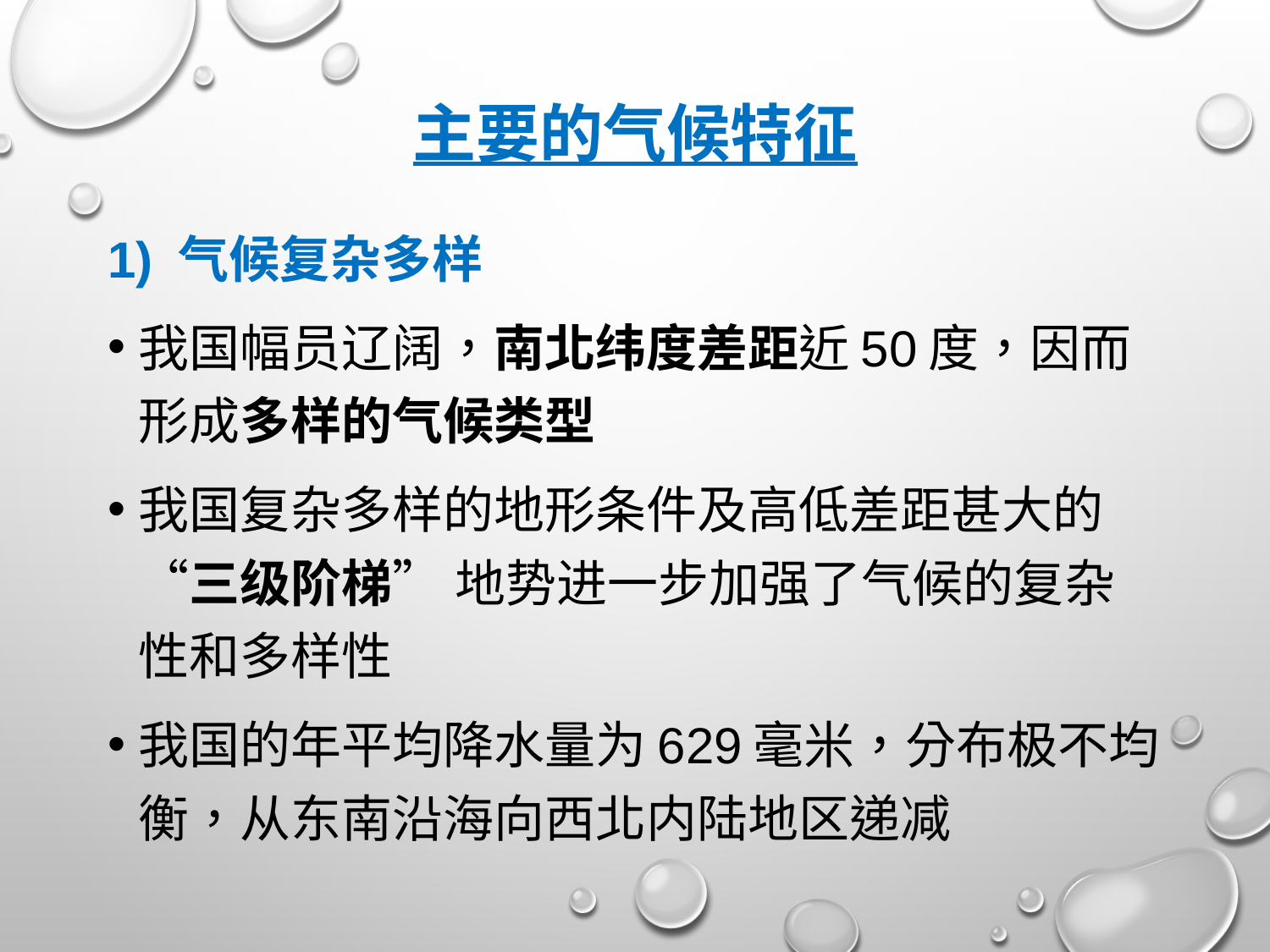

# 主要的气候特征
1) 气候复杂多样
我国幅员辽阔，南北纬度差距近50度，因而形成多样的气候类型
我国复杂多样的地形条件及高低差距甚大的 “三级阶梯” 地势进一步加强了气候的复杂性和多样性
我国的年平均降水量为629毫米，分布极不均衡，从东南沿海向西北内陆地区递减